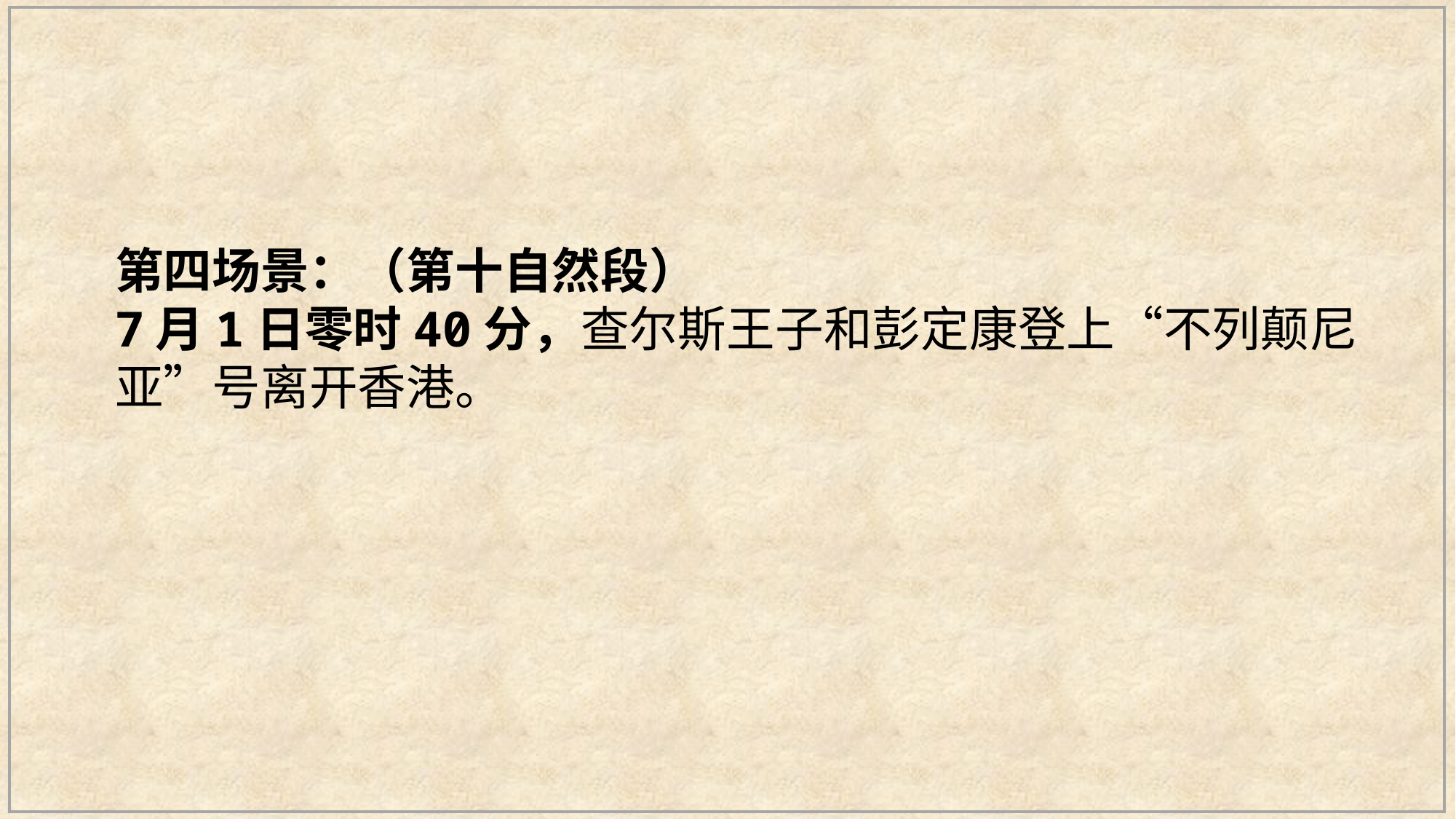

第四场景：（第十自然段）
7月1日零时40分，查尔斯王子和彭定康登上“不列颠尼亚”号离开香港。